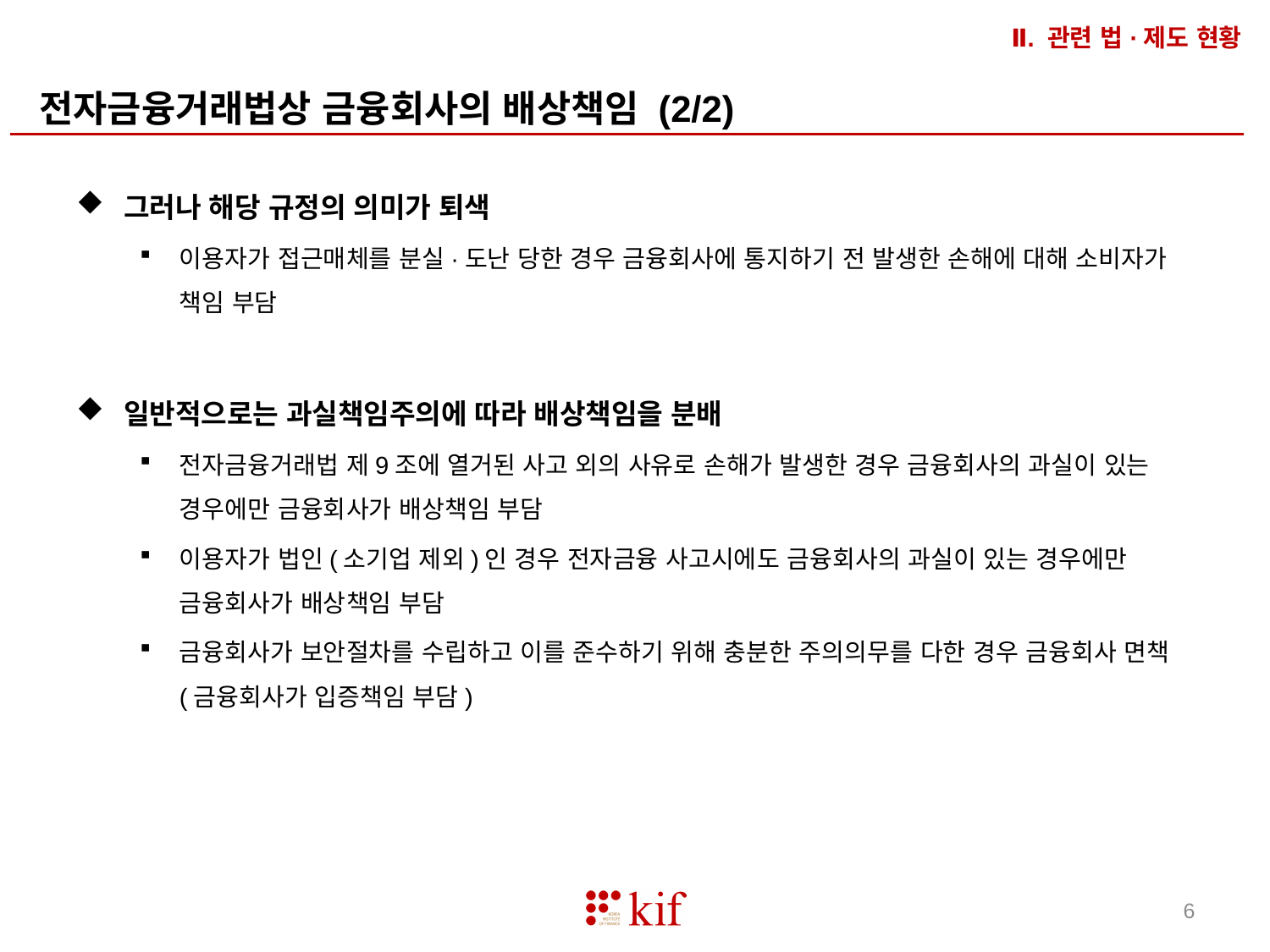

Ⅱ. 관련 법 ∙ 제도 현황
전자금융거래법상 금융회사의 배상책임 (2/2)
그러나 해당 규정의 의미가 퇴색
이용자가 접근매체를 분실·도난 당한 경우 금융회사에 통지하기 전 발생한 손해에 대해 소비자가 책임 부담

일반적으로는 과실책임주의에 따라 배상책임을 분배
전자금융거래법 제9조에 열거된 사고 외의 사유로 손해가 발생한 경우 금융회사의 과실이 있는 경우에만 금융회사가 배상책임 부담
이용자가 법인(소기업 제외)인 경우 전자금융 사고시에도 금융회사의 과실이 있는 경우에만 금융회사가 배상책임 부담
금융회사가 보안절차를 수립하고 이를 준수하기 위해 충분한 주의의무를 다한 경우 금융회사 면책(금융회사가 입증책임 부담)

6